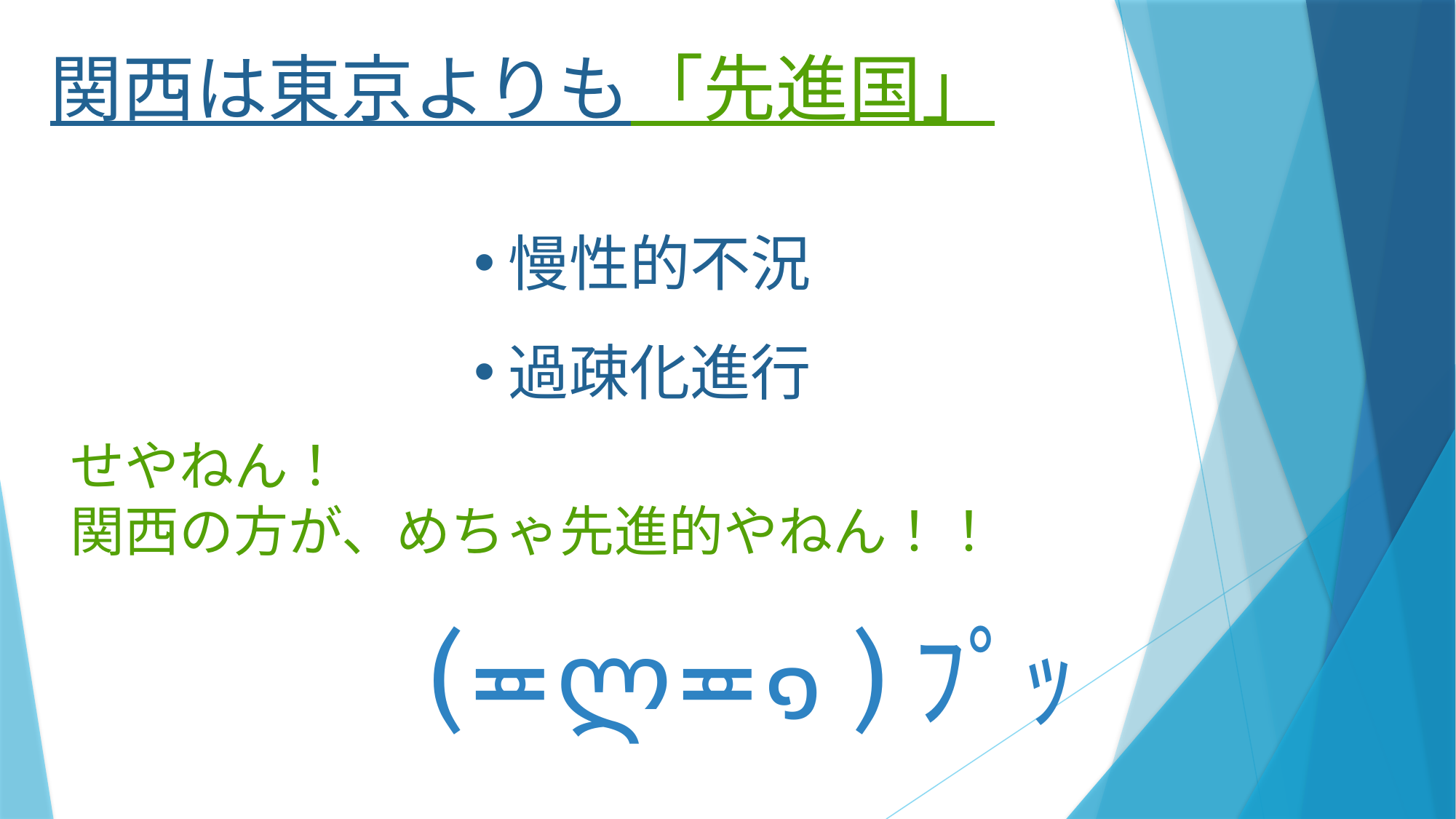

関西は東京よりも「先進国」
慢性的不況
過疎化進行
# せやねん！ 関西の方が、めちゃ先進的やねん！！
(≖ლ≖๑ )ﾌﾟｯ